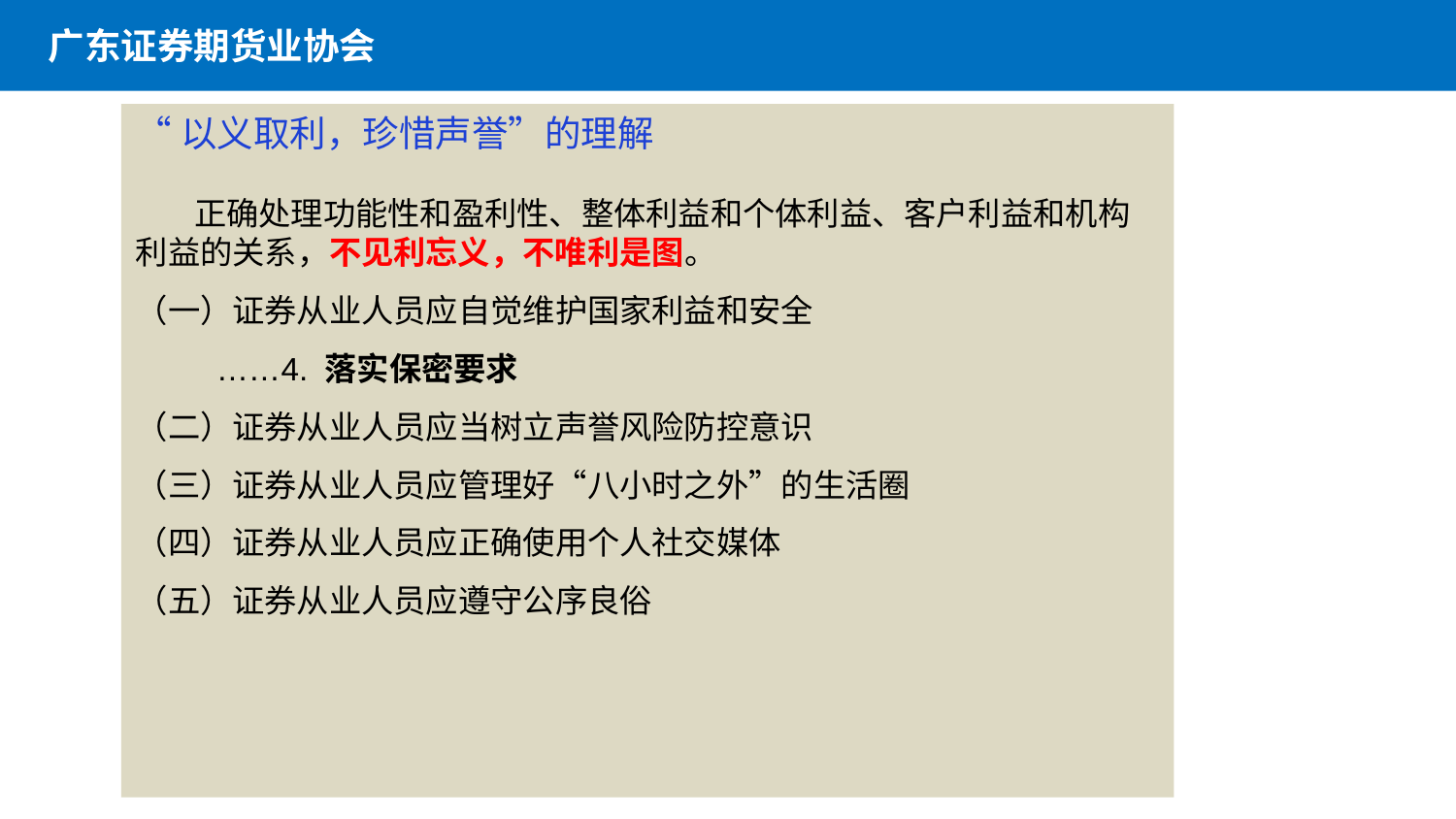

广东证券期货业协会
“以义取利，珍惜声誉”的理解

       正确处理功能性和盈利性、整体利益和个体利益、客户利益和机构利益的关系，不见利忘义，不唯利是图。
（一）证券从业人员应自觉维护国家利益和安全
         ……4. 落实保密要求
（二）证券从业人员应当树立声誉风险防控意识
（三）证券从业人员应管理好“八小时之外”的生活圈
（四）证券从业人员应正确使用个人社交媒体
（五）证券从业人员应遵守公序良俗